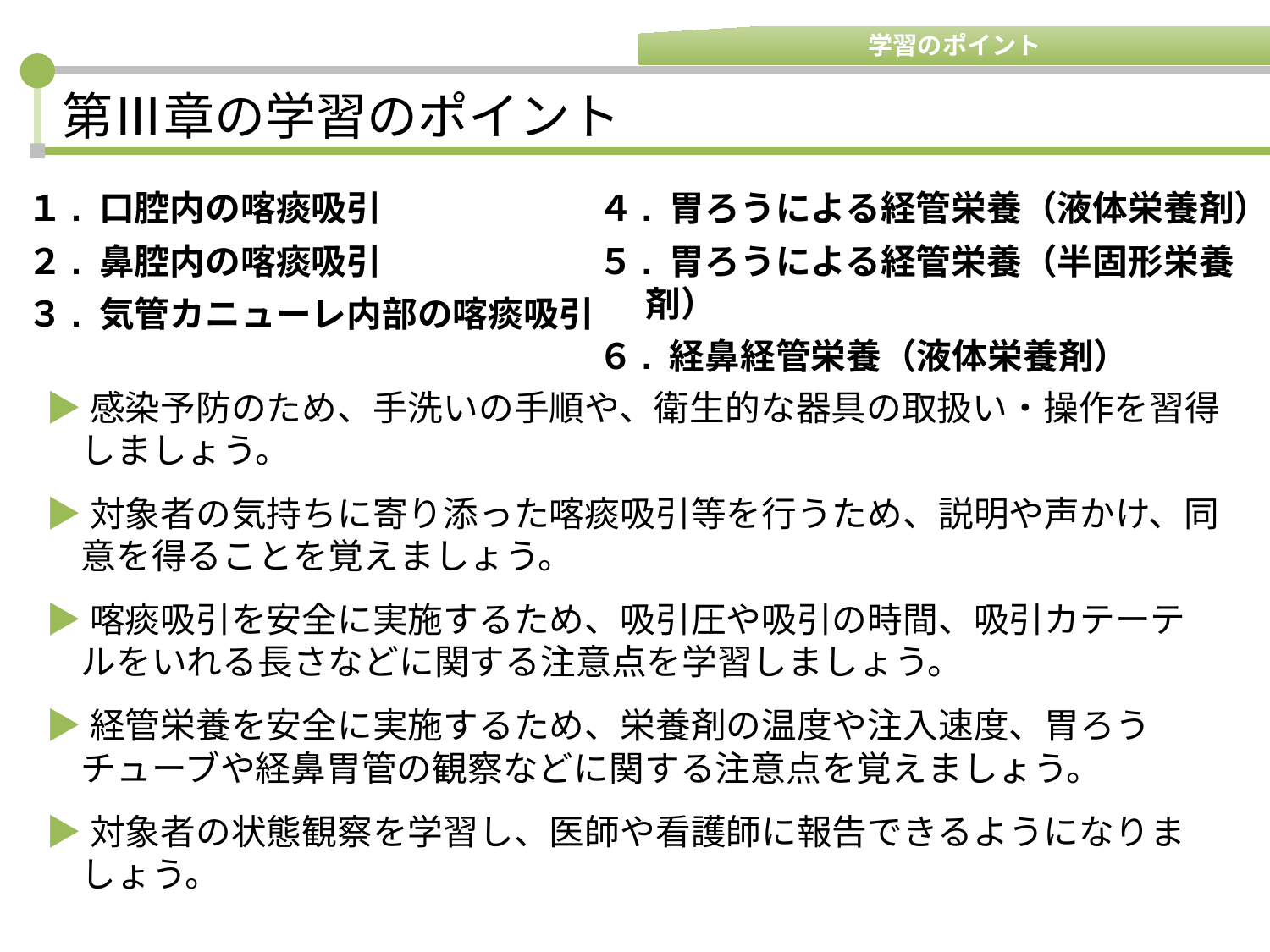

学習のポイント
# 第Ⅲ章の学習のポイント
１. 口腔内の喀痰吸引
２. 鼻腔内の喀痰吸引
３. 気管カニューレ内部の喀痰吸引
４. 胃ろうによる経管栄養（液体栄養剤）
５. 胃ろうによる経管栄養（半固形栄養剤）
６. 経鼻経管栄養（液体栄養剤）
▶感染予防のため、手洗いの手順や、衛生的な器具の取扱い・操作を習得しましょう。
▶対象者の気持ちに寄り添った喀痰吸引等を行うため、説明や声かけ、同意を得ることを覚えましょう。
▶喀痰吸引を安全に実施するため、吸引圧や吸引の時間、吸引カテーテルをいれる長さなどに関する注意点を学習しましょう。
▶経管栄養を安全に実施するため、栄養剤の温度や注入速度、胃ろうチューブや経鼻胃管の観察などに関する注意点を覚えましょう。
▶対象者の状態観察を学習し、医師や看護師に報告できるようになりましょう。